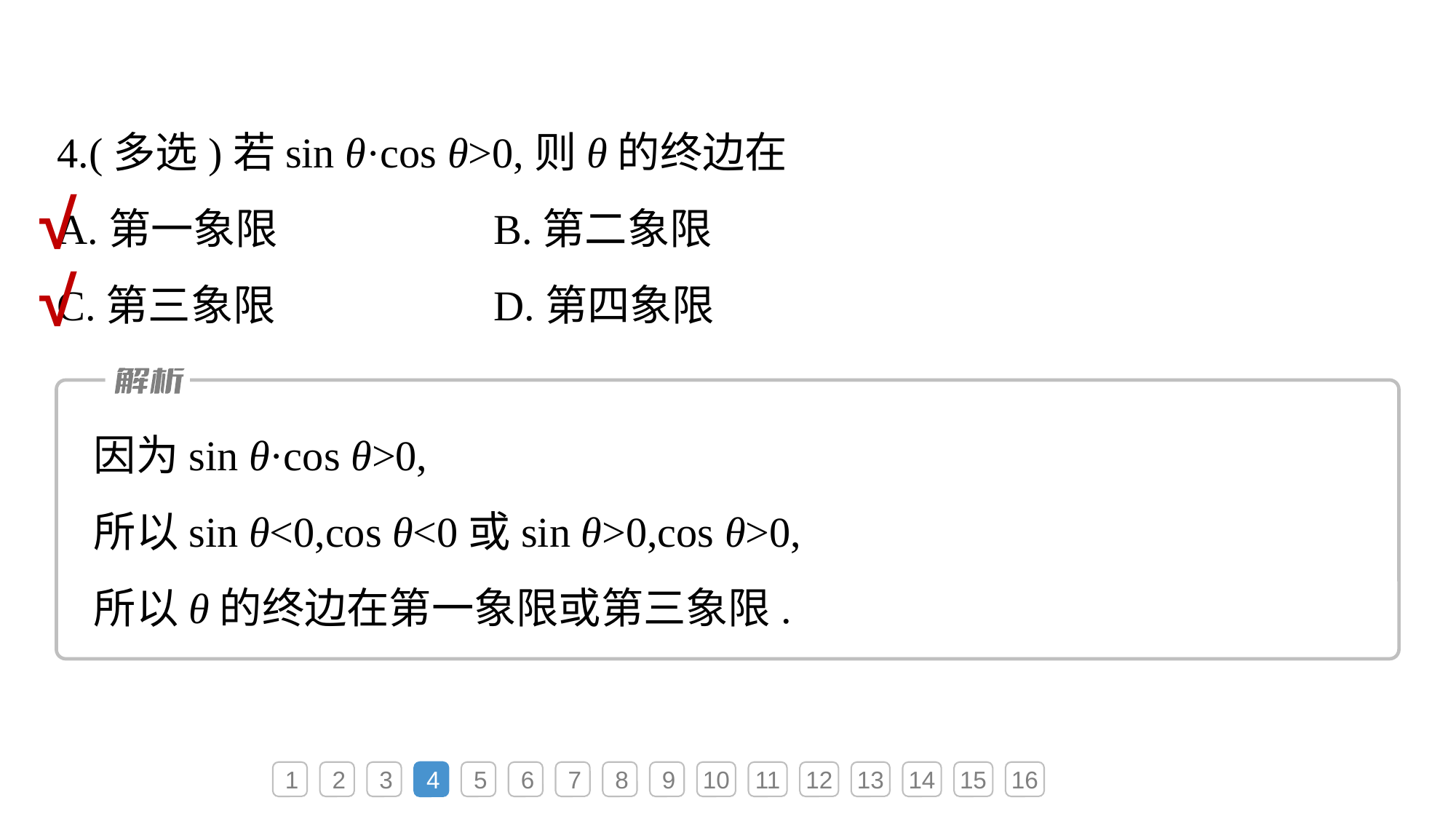

4.(多选)若sin θ·cos θ>0,则θ的终边在
A.第一象限			B.第二象限
C.第三象限			D.第四象限
√
√

因为sin θ·cos θ>0,
所以sin θ<0,cos θ<0或sin θ>0,cos θ>0,
所以θ的终边在第一象限或第三象限.
1
2
3
4
5
6
7
8
9
10
11
12
13
14
15
16